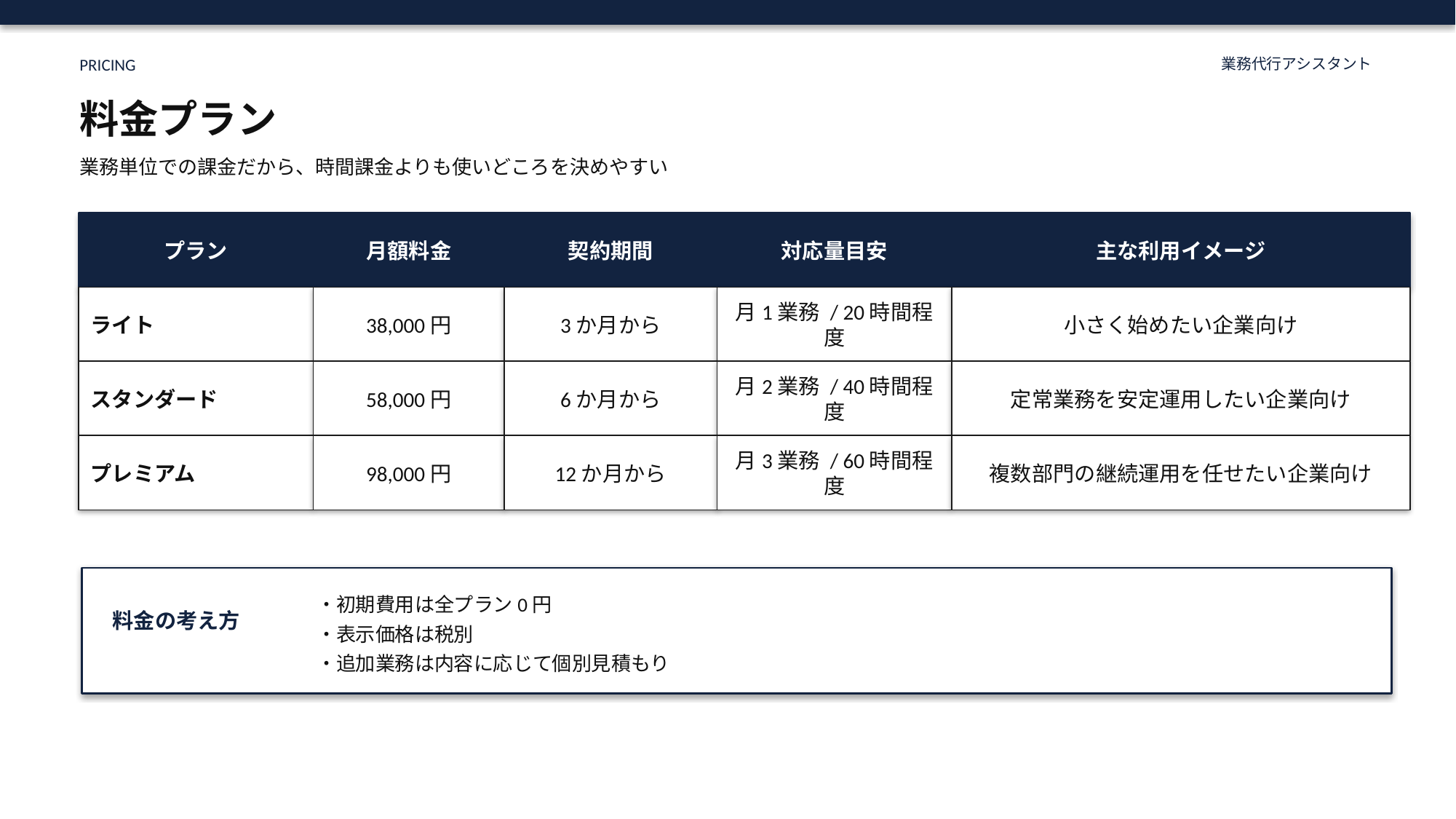

PRICING
業務代行アシスタント
料金プラン
業務単位での課金だから、時間課金よりも使いどころを決めやすい

プラン
月額料金
契約期間
対応量目安
主な利用イメージ

ライト
38,000円
3か月から
月1業務 / 20時間程度
小さく始めたい企業向け

スタンダード
58,000円
6か月から
月2業務 / 40時間程度
定常業務を安定運用したい企業向け

プレミアム
98,000円
12か月から
月3業務 / 60時間程度
複数部門の継続運用を任せたい企業向け

・初期費用は全プラン0円
・表示価格は税別
・追加業務は内容に応じて個別見積もり
料金の考え方